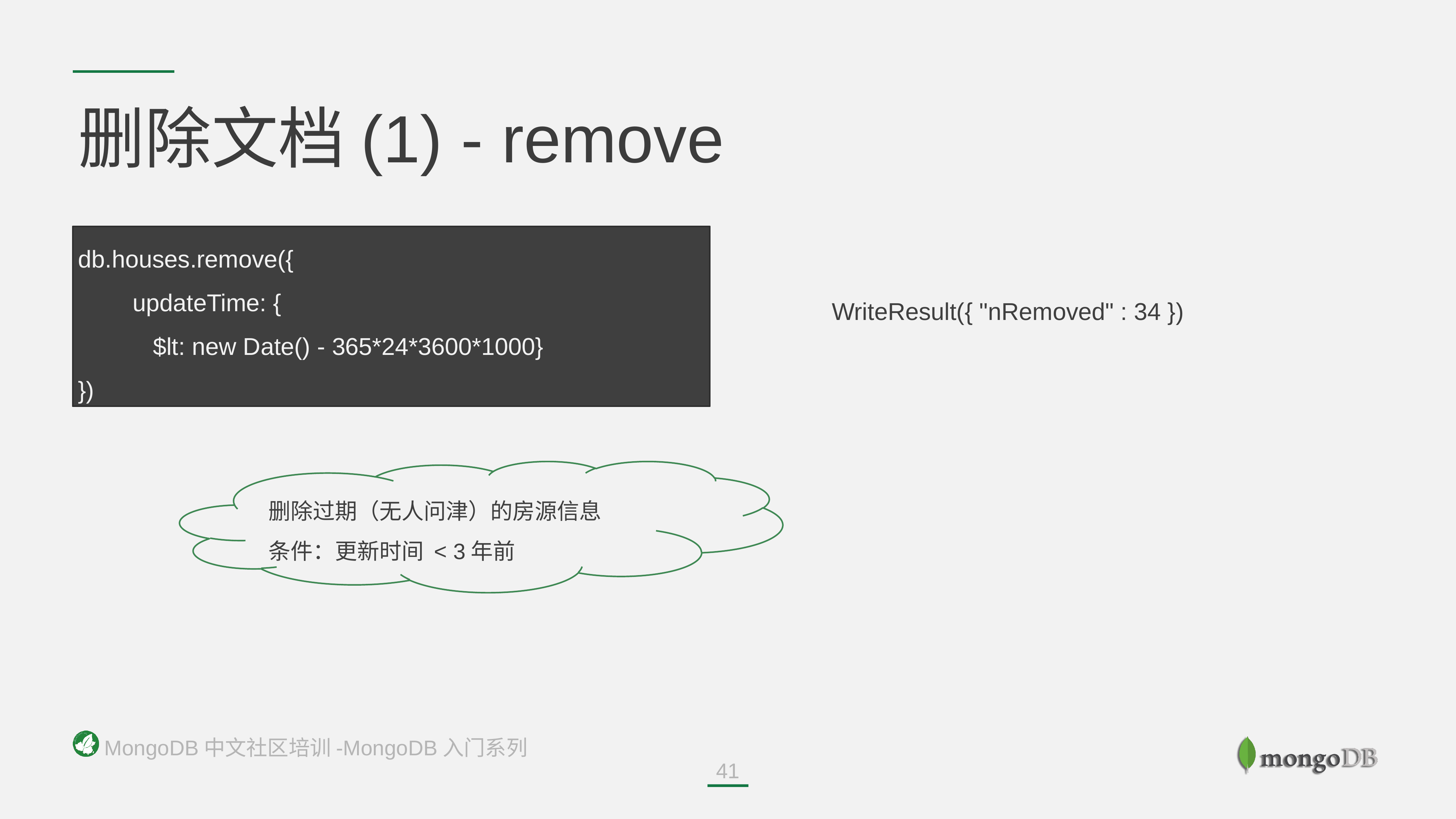

# 删除文档(1) - remove
db.houses.remove({
	updateTime: {
	   $lt: new Date() - 365*24*3600*1000}
})
WriteResult({ "nRemoved" : 34 })
删除过期（无人问津）的房源信息
条件：更新时间 < 3年前